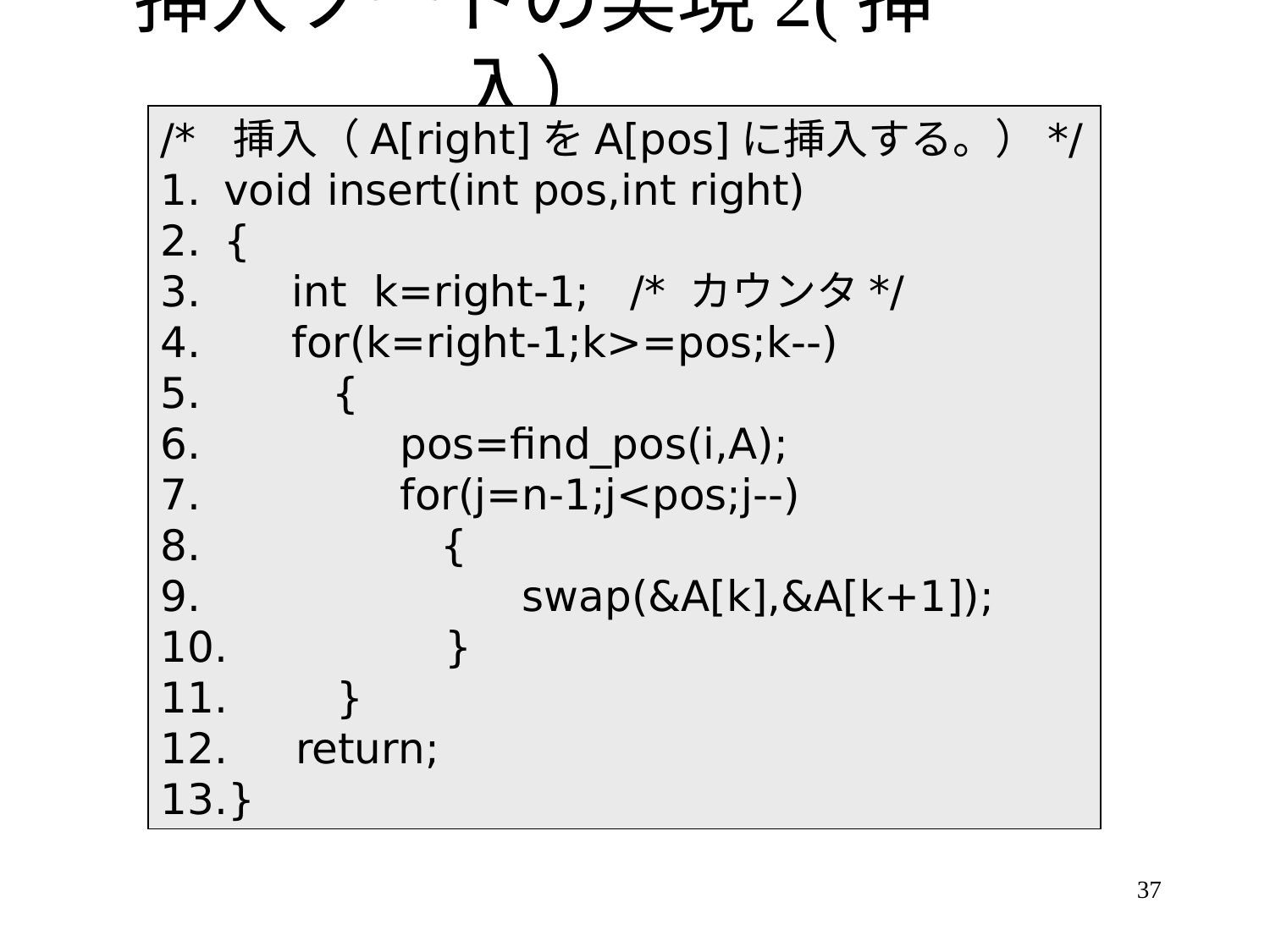

# 挿入ソートの実現2(挿入）
/*  挿入（A[right]をA[pos]に挿入する。）*/
void insert(int pos,int right)
{
     int  k=right-1;   /* カウンタ*/
     for(k=right-1;k>=pos;k--)
        {
             pos=find_pos(i,A);
             for(j=n-1;j<pos;j--)
                {
                      swap(&A[k],&A[k+1]);
                }
        }
     return;
}
37